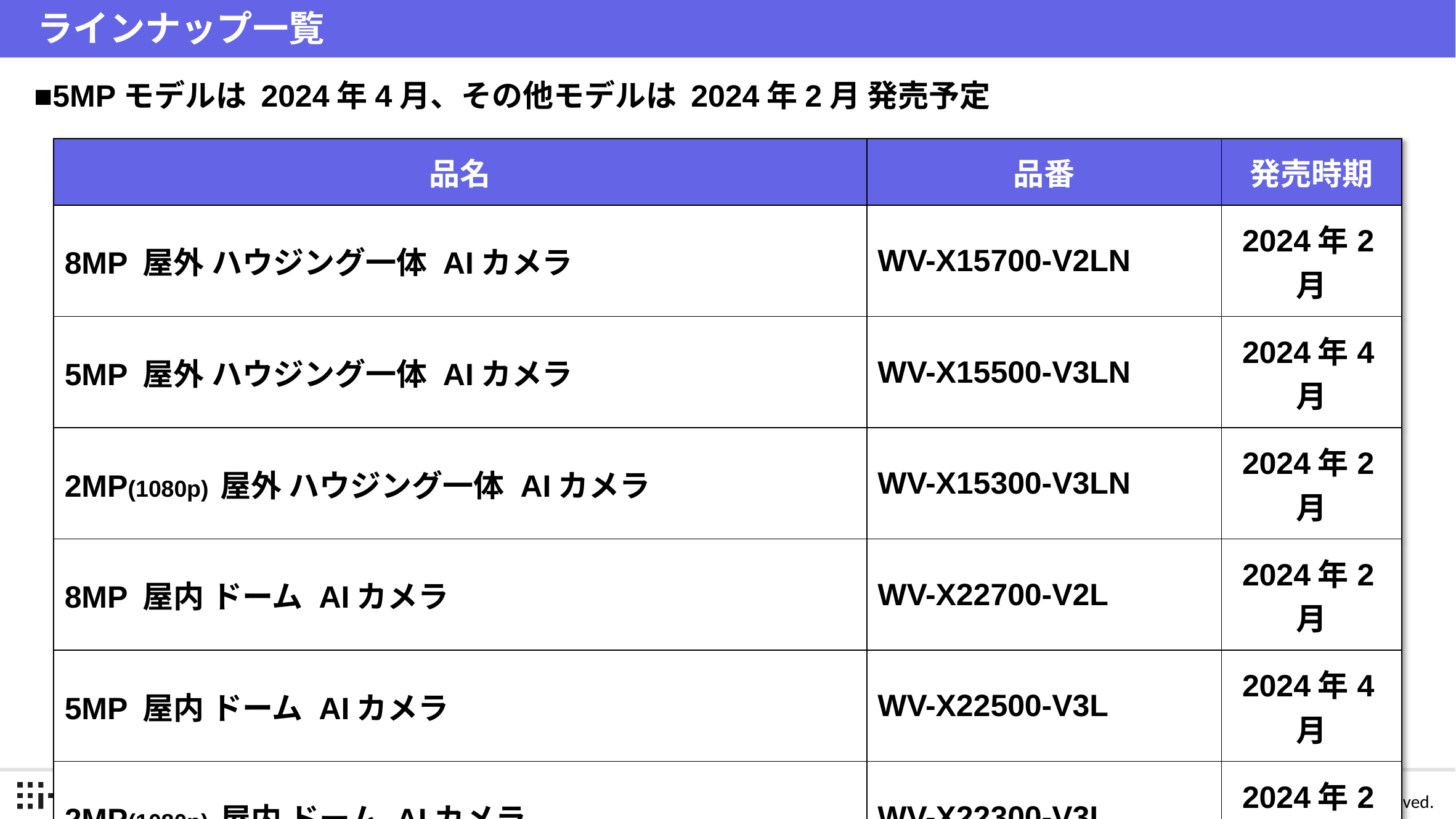

# ラインナップ一覧
■5MPモデルは 2024年4月、その他モデルは 2024年2月 発売予定
| 品名 | 品番 | 発売時期 |
| --- | --- | --- |
| 8MP 屋外 ハウジング一体 AIカメラ | WV-X15700-V2LN | 2024年2月 |
| 5MP 屋外 ハウジング一体 AIカメラ | WV-X15500-V3LN | 2024年4月 |
| 2MP(1080p) 屋外 ハウジング一体 AIカメラ | WV-X15300-V3LN | 2024年2月 |
| 8MP 屋内 ドーム AIカメラ | WV-X22700-V2L | 2024年2月 |
| 5MP 屋内 ドーム AIカメラ | WV-X22500-V3L | 2024年4月 |
| 2MP(1080p) 屋内 ドーム AIカメラ | WV-X22300-V3L | 2024年2月 |
| 8MP 屋外 ドーム AIカメラ | WV-X25700-V2LN | 2024年2月 |
| 5MP 屋外 ドーム AIカメラ | WV-X25500-V3LN | 2024年4月 |
| 2MP(1080p) 屋外 ドーム AIカメラ | WV-X25300-V3LN | 2024年2月 |